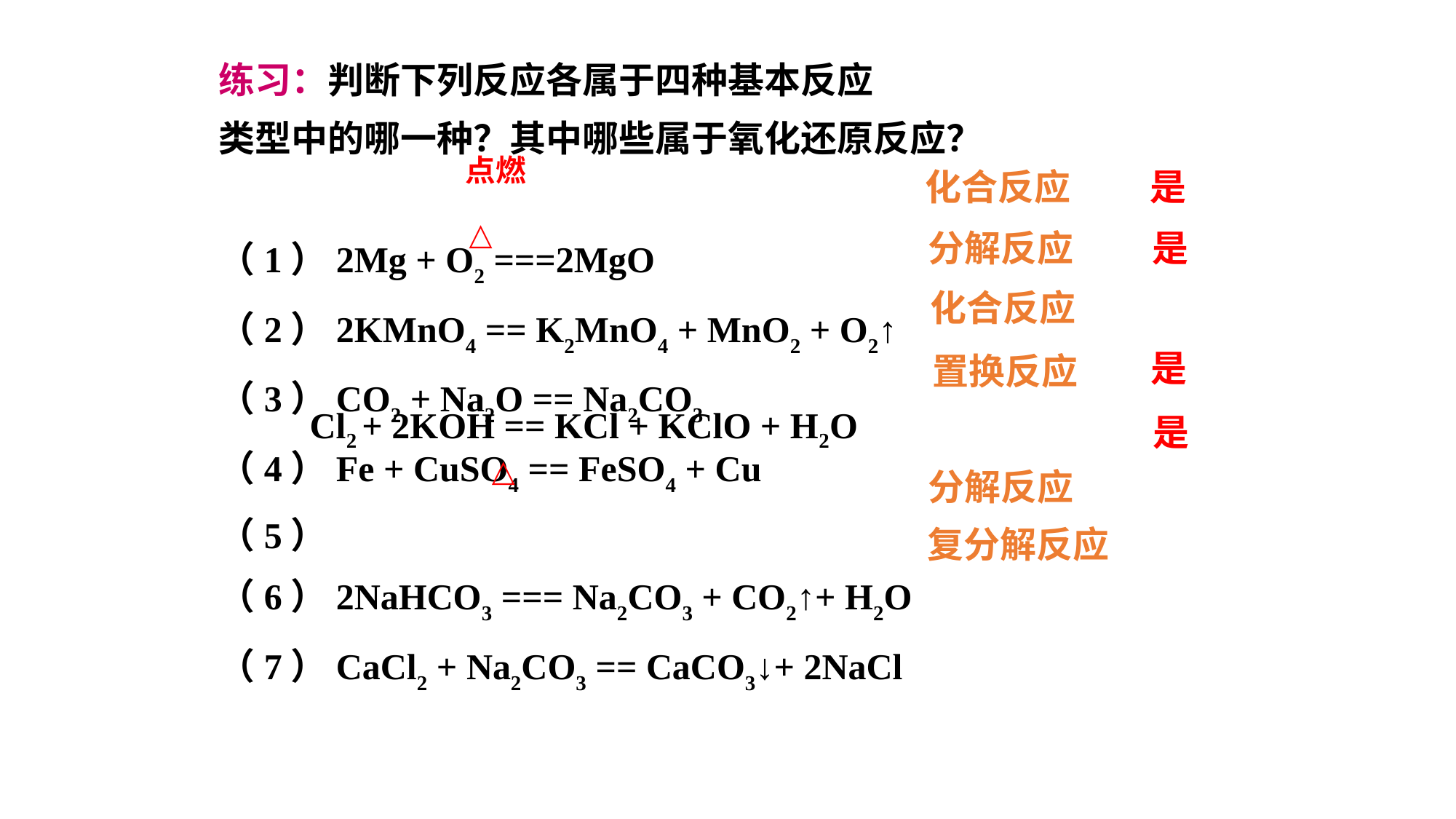

练习：判断下列反应各属于四种基本反应
类型中的哪一种？其中哪些属于氧化还原反应？
（1）2Mg + O2 ===2MgO
（2）2KMnO4 == K2MnO4 + MnO2 + O2↑
（3）CO2 + Na2O == Na2CO3
（4）Fe + CuSO4 == FeSO4 + Cu
（5）
（6）2NaHCO3 === Na2CO3 + CO2↑+ H2O
（7）CaCl2 + Na2CO3 == CaCO3↓+ 2NaCl
点燃
△
Cl2 + 2KOH == KCl + KClO + H2O
△

化合反应
是
分解反应
是
化合反应
是
置换反应
是
分解反应
复分解反应